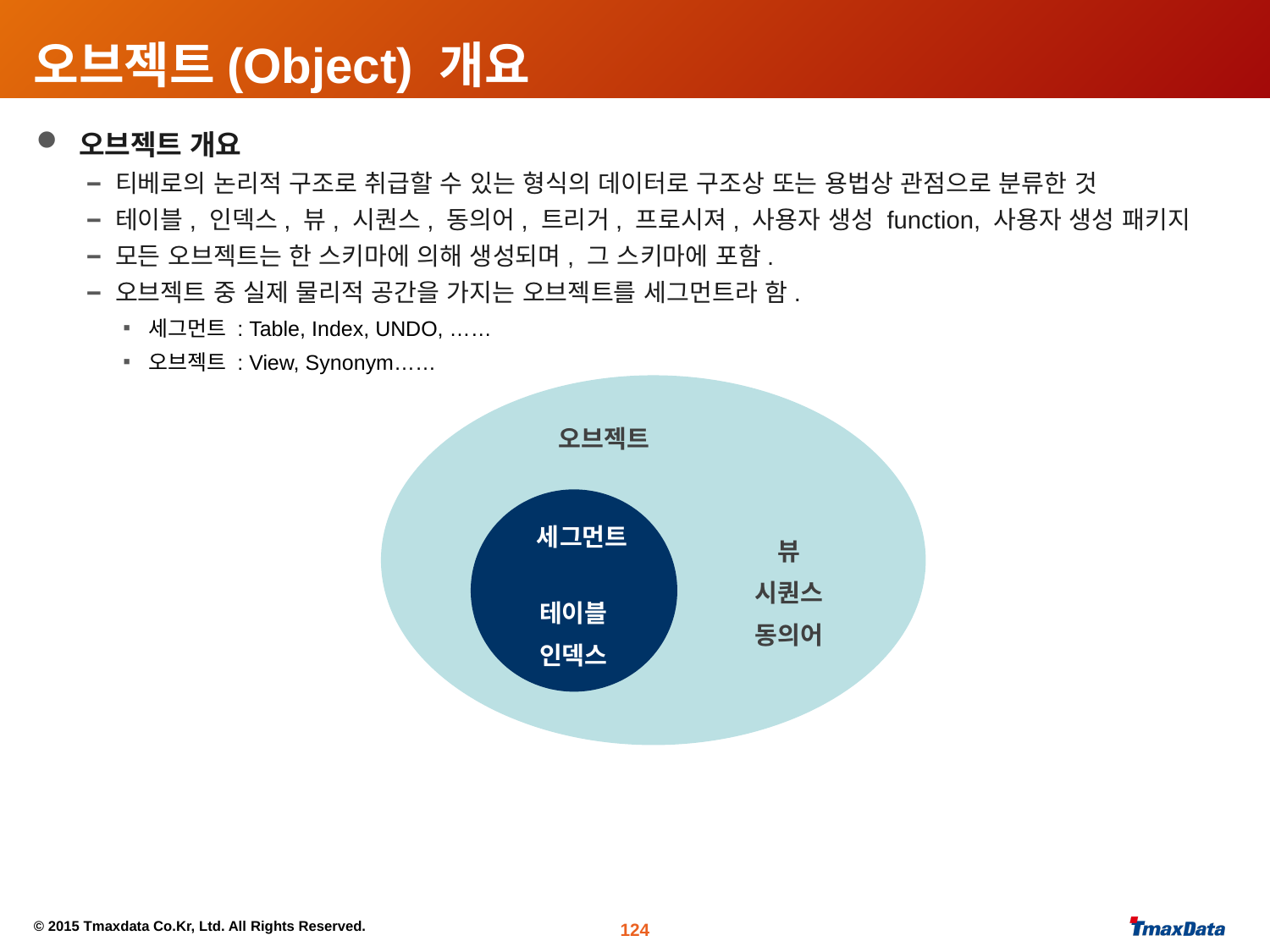

# 오브젝트(Object) 개요
 오브젝트 개요
 티베로의 논리적 구조로 취급할 수 있는 형식의 데이터로 구조상 또는 용법상 관점으로 분류한 것
 테이블, 인덱스, 뷰, 시퀀스, 동의어, 트리거, 프로시져, 사용자 생성 function, 사용자 생성 패키지
 모든 오브젝트는 한 스키마에 의해 생성되며, 그 스키마에 포함.
 오브젝트 중 실제 물리적 공간을 가지는 오브젝트를 세그먼트라 함.
세그먼트 : Table, Index, UNDO, ……
오브젝트 : View, Synonym……

오브젝트

세그먼트
뷰
시퀀스
동의어
테이블
인덱스